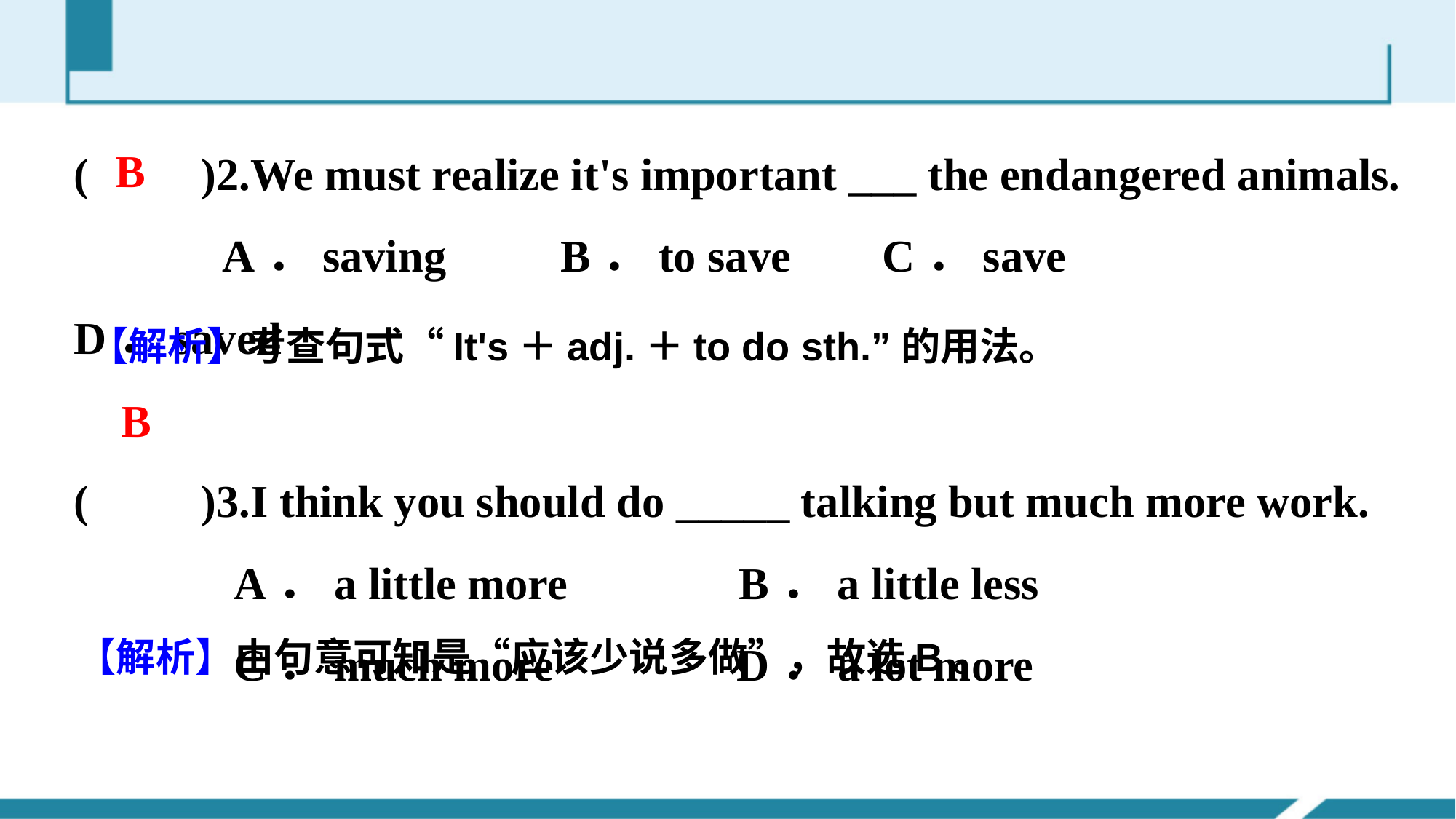

(　　)2.We must realize it's important ___ the endangered animals.
             A．saving          B．to save        C．save              D．saved

(　　)3.I think you should do _____ talking but much more work.
              A．a little more               B．a little less
              C．much more                D．a lot more
B
【解析】考查句式“It's＋adj.＋to do sth.”的用法。
B
【解析】由句意可知是“应该少说多做”，故选B。